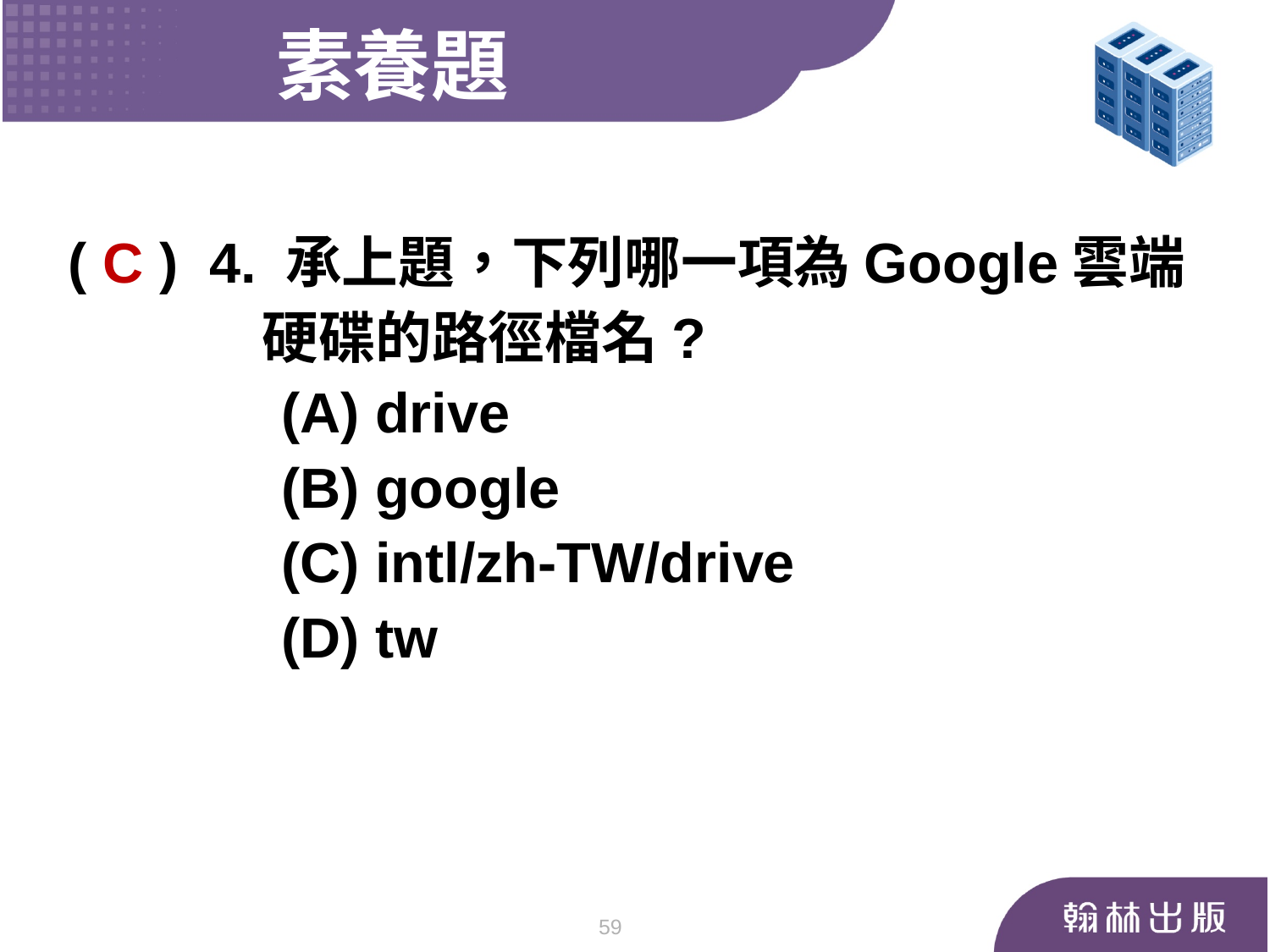

素養題
( C )  4. 承上題，下列哪一項為Google雲端
              硬碟的路徑檔名?
	            (A) drive
	            (B) google
	            (C) intl/zh-TW/drive
	            (D) tw
59